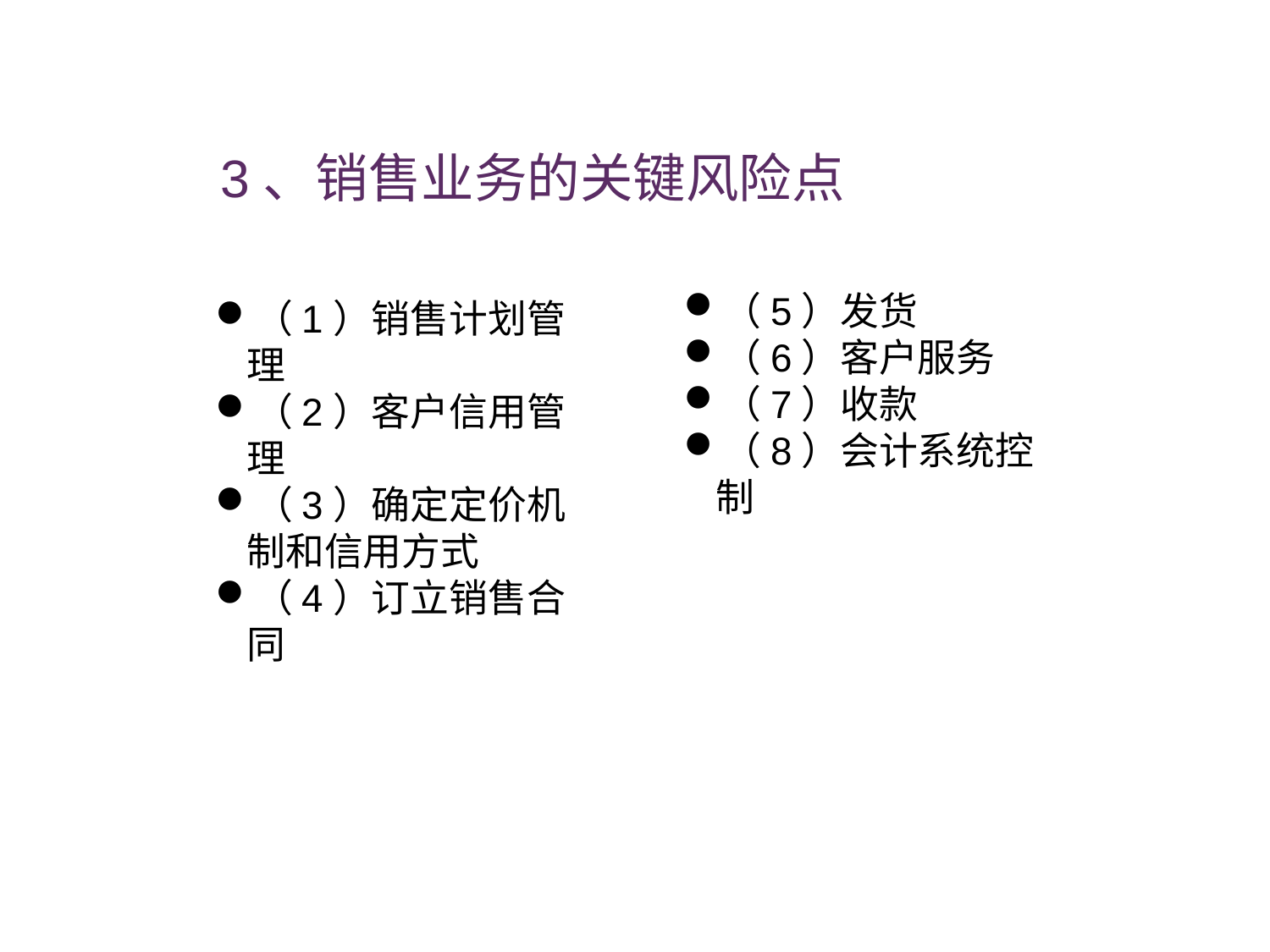

3、销售业务的关键风险点
（5）发货
（6）客户服务
（7）收款
（8）会计系统控制
（1）销售计划管理
（2）客户信用管理
（3）确定定价机制和信用方式
（4）订立销售合同